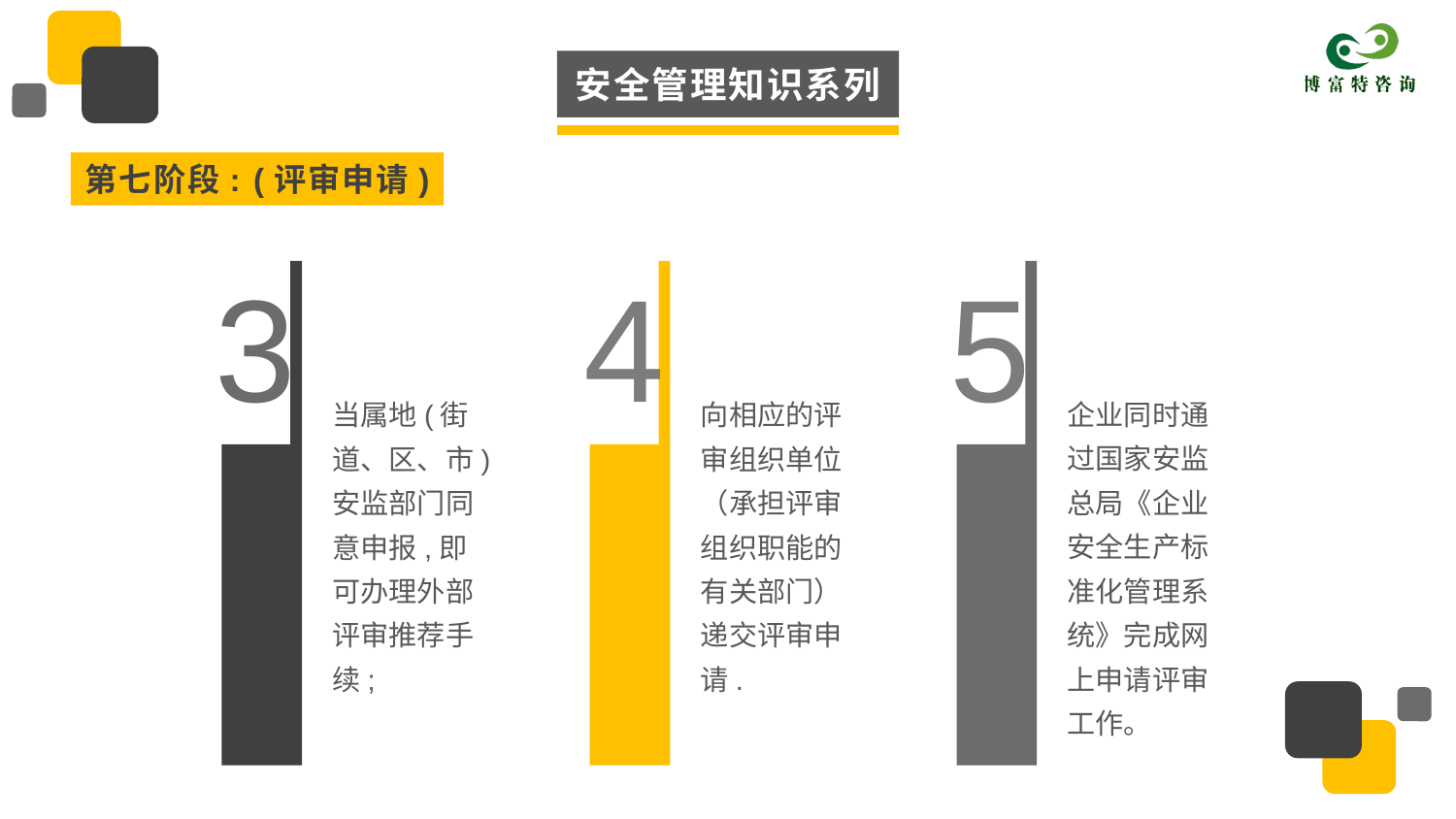

安全管理知识系列
第七阶段: (评审申请)
3
4
5

当属地(街道、区、市)安监部门同意申报,即可办理外部评审推荐手续;
向相应的评审组织单位（承担评审组织职能的有关部门）递交评审申请.
企业同时通过国家安监总局《企业安全生产标准化管理系统》完成网上申请评审工作。